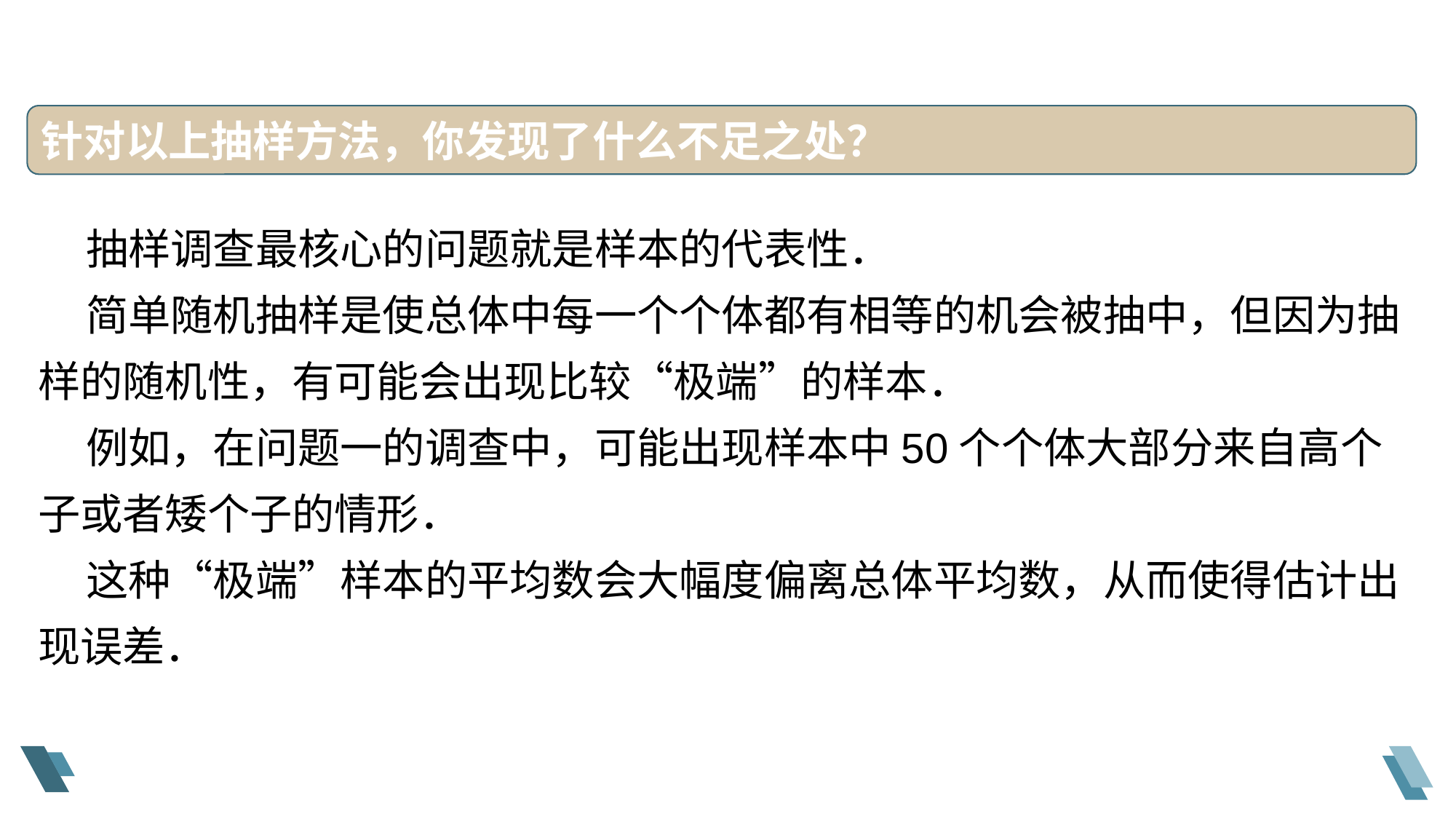

针对以上抽样方法，你发现了什么不足之处？
    抽样调查最核心的问题就是样本的代表性．
    简单随机抽样是使总体中每一个个体都有相等的机会被抽中，但因为抽样的随机性，有可能会出现比较“极端”的样本．
    例如，在问题一的调查中，可能出现样本中50个个体大部分来自高个子或者矮个子的情形．
    这种“极端”样本的平均数会大幅度偏离总体平均数，从而使得估计出现误差．